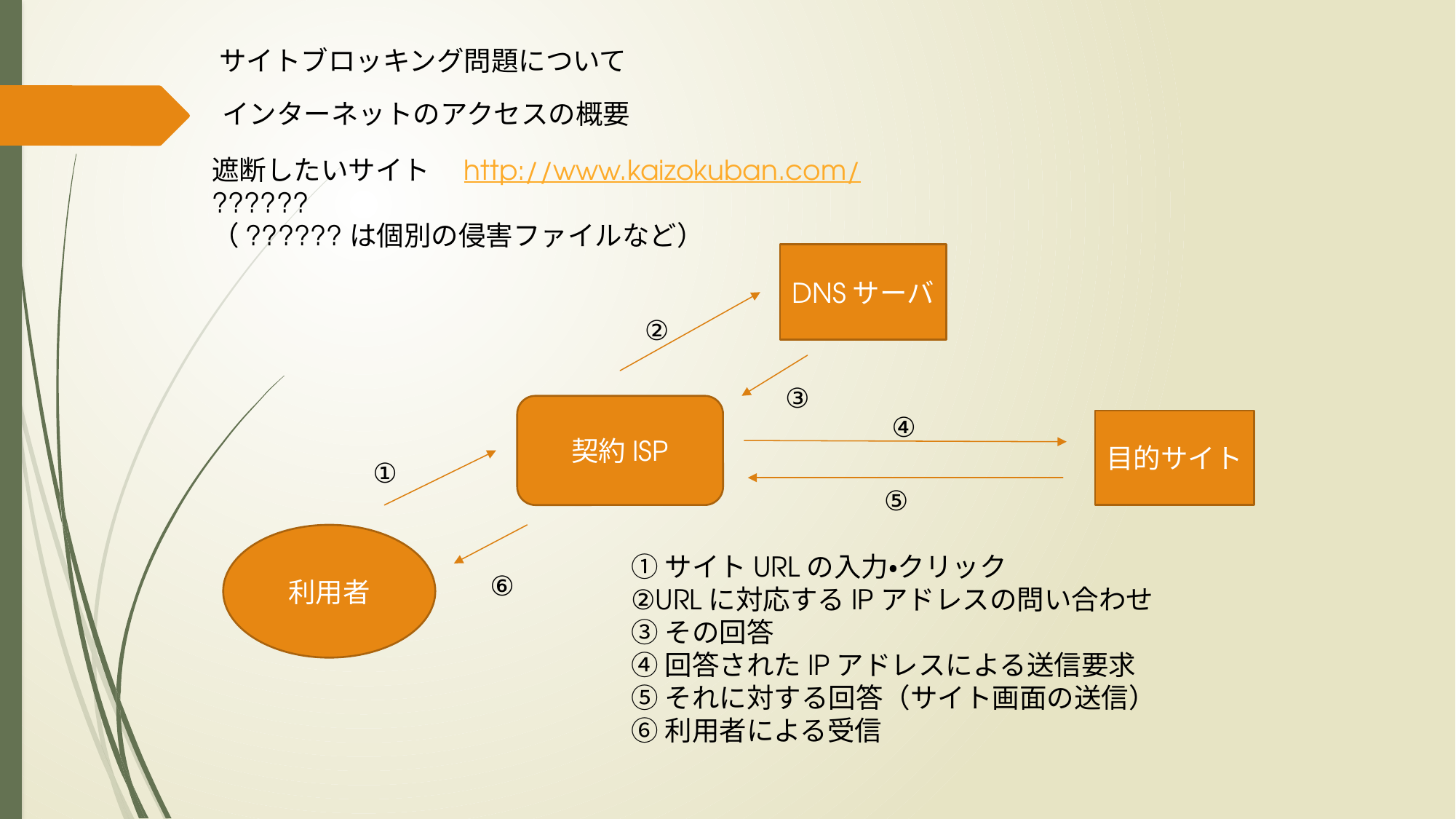

サイトブロッキング問題について
インターネットのアクセスの概要
遮断したいサイト　http://www.kaizokuban.com/??????
（??????は個別の侵害ファイルなど）

DNSサーバ
②
③
契約ISP
④
目的サイト
①
⑤
利用者
①サイトURLの入力・クリック
②URLに対応するIPアドレスの問い合わせ
③その回答
④回答されたIPアドレスによる送信要求
⑤それに対する回答（サイト画面の送信）
⑥利用者による受信
⑥